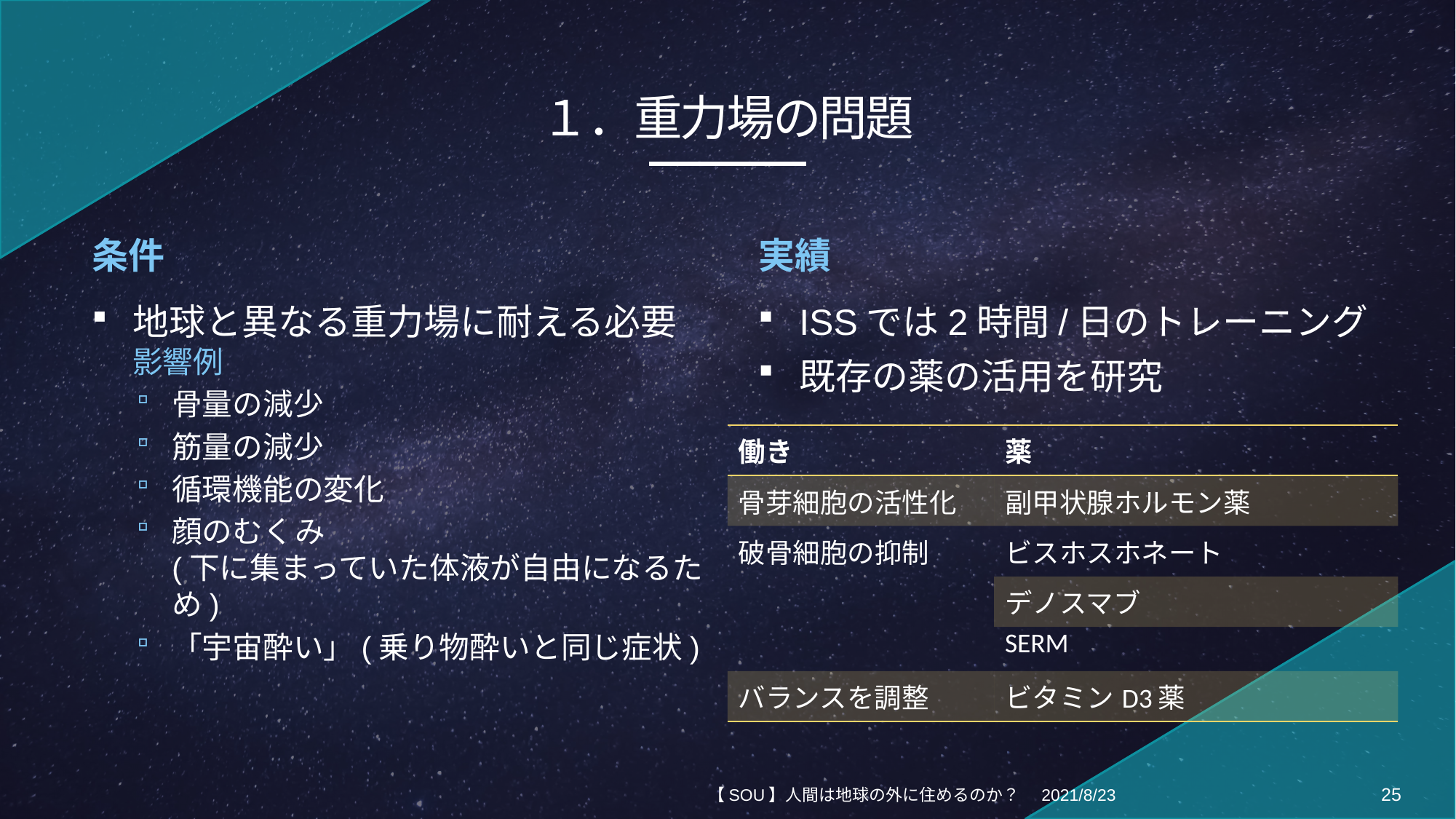

# １．重力場の問題
条件
実績
地球と異なる重力場に耐える必要
影響例
骨量の減少
筋量の減少
循環機能の変化
顔のむくみ
(下に集まっていた体液が自由になるため)
「宇宙酔い」(乗り物酔いと同じ症状)

ISSでは2時間/日のトレーニング
既存の薬の活用を研究

| 働き | 薬 |
| --- | --- |
| 骨芽細胞の活性化 | 副甲状腺ホルモン薬 |
| 破骨細胞の抑制 | ビスホスホネート |
|  | デノスマブ |
|  | SERM |
| バランスを調整 | ビタミンD3薬 |
【SOU】人間は地球の外に住めるのか？
2021/8/23
25